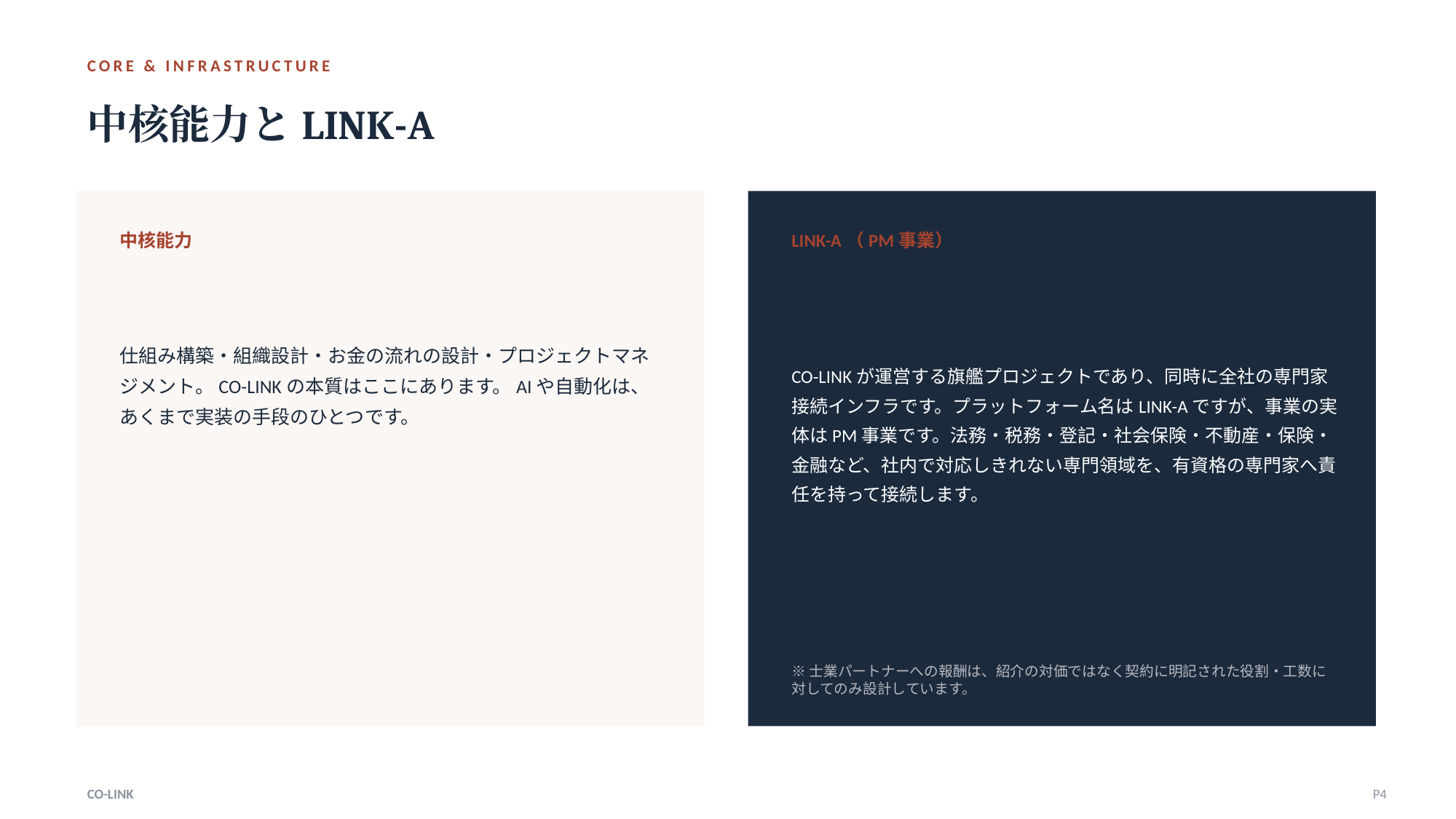

CORE & INFRASTRUCTURE
中核能力とLINK-A

中核能力
LINK-A（PM事業）
仕組み構築・組織設計・お金の流れの設計・プロジェクトマネジメント。CO-LINKの本質はここにあります。AIや自動化は、あくまで実装の手段のひとつです。
CO-LINKが運営する旗艦プロジェクトであり、同時に全社の専門家接続インフラです。プラットフォーム名はLINK-Aですが、事業の実体はPM事業です。法務・税務・登記・社会保険・不動産・保険・金融など、社内で対応しきれない専門領域を、有資格の専門家へ責任を持って接続します。
※士業パートナーへの報酬は、紹介の対価ではなく契約に明記された役割・工数に対してのみ設計しています。
CO-LINK
P4